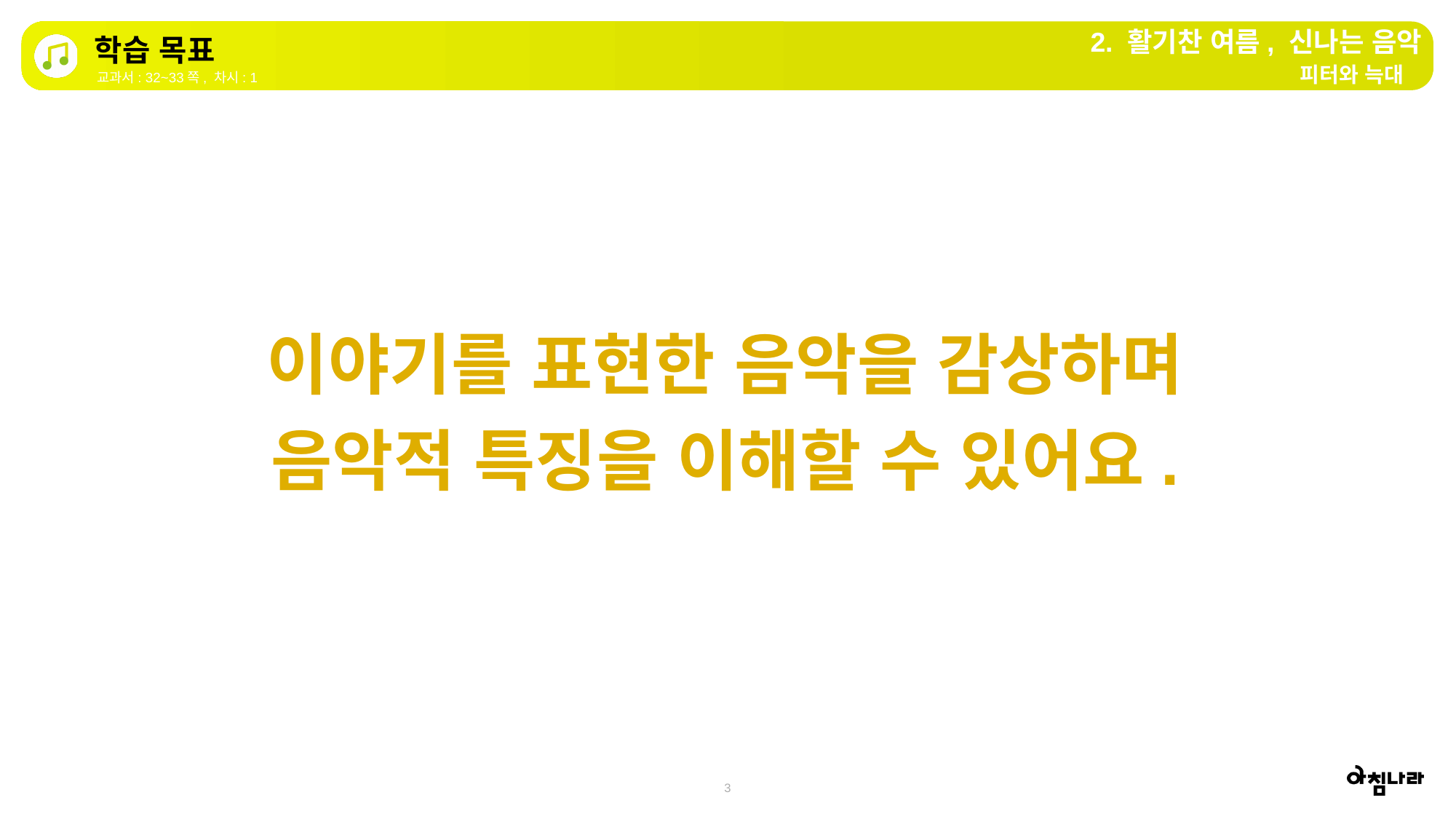

2. 활기찬 여름, 신나는 음악
학습 목표
피터와 늑대
교과서: 32~33쪽, 차시: 1
이야기를 표현한 음악을 감상하며 음악적 특징을 이해할 수 있어요.
3